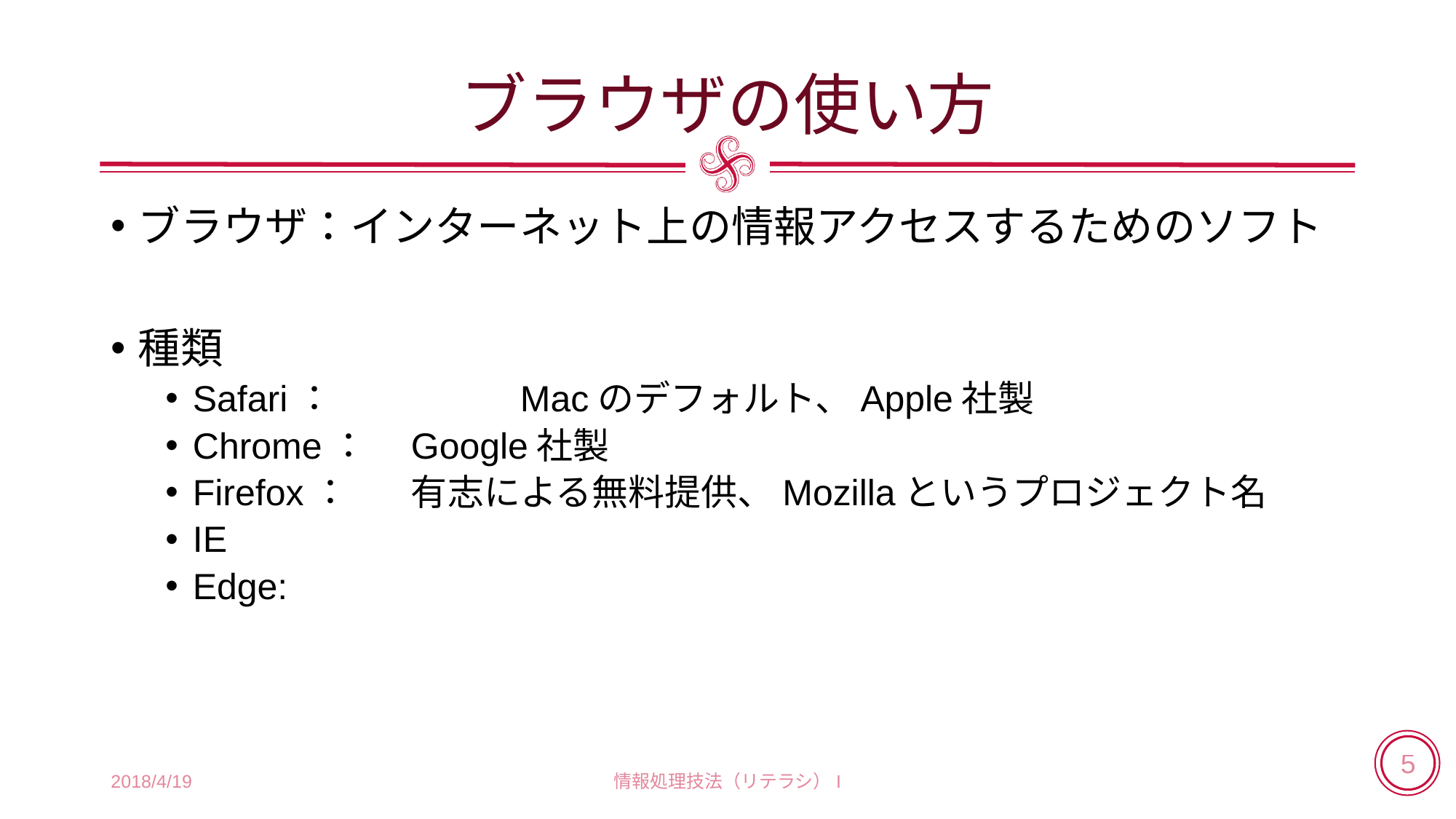

# ブラウザの使い方
ブラウザ：インターネット上の情報アクセスするためのソフト

種類
Safari：		Macのデフォルト、Apple社製
Chrome：	Google社製
Firefox：	有志による無料提供、Mozillaというプロジェクト名
IE
Edge:
2018/4/19
情報処理技法（リテラシ）I